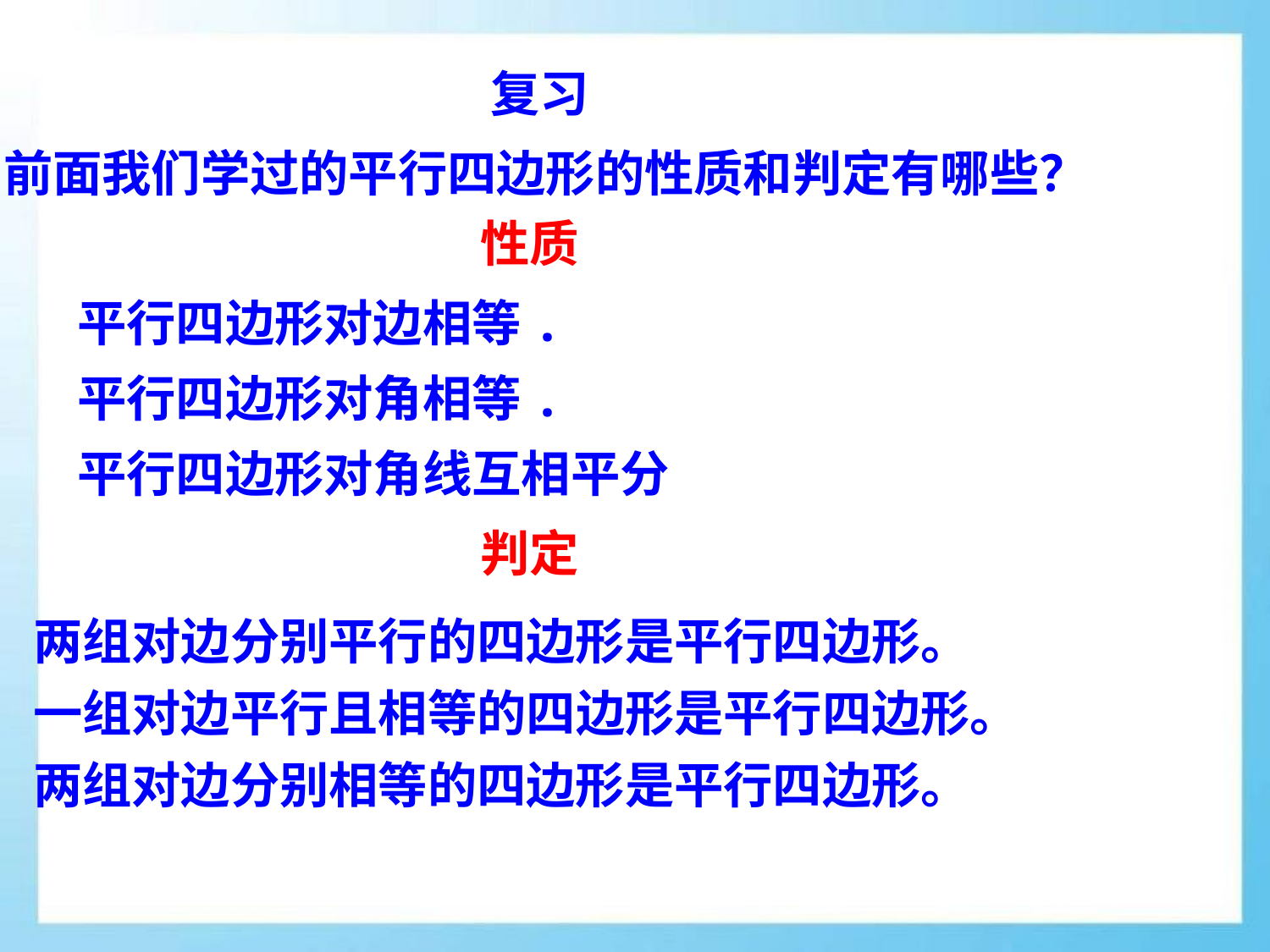

复习
前面我们学过的平行四边形的性质和判定有哪些？
性质
平行四边形对边相等.
平行四边形对角相等.
平行四边形对角线互相平分
判定
两组对边分别平行的四边形是平行四边形。
一组对边平行且相等的四边形是平行四边形。
两组对边分别相等的四边形是平行四边形。